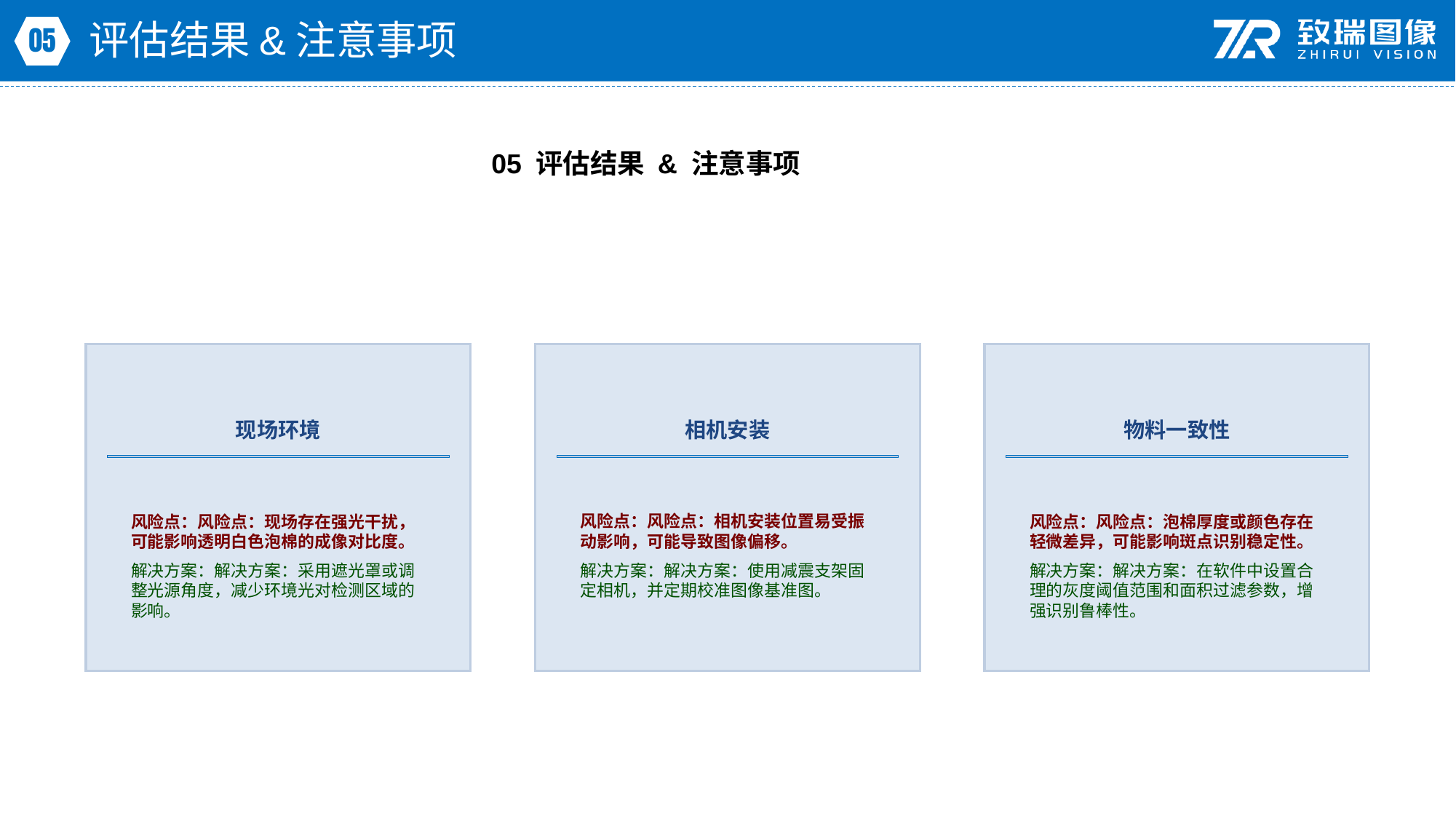

评估结果&注意事项
05

05 评估结果 & 注意事项

现场环境

相机安装

物料一致性

风险点：风险点：现场存在强光干扰，可能影响透明白色泡棉的成像对比度。
解决方案：解决方案：采用遮光罩或调整光源角度，减少环境光对检测区域的影响。

风险点：风险点：相机安装位置易受振动影响，可能导致图像偏移。
解决方案：解决方案：使用减震支架固定相机，并定期校准图像基准图。

风险点：风险点：泡棉厚度或颜色存在轻微差异，可能影响斑点识别稳定性。
解决方案：解决方案：在软件中设置合理的灰度阈值范围和面积过滤参数，增强识别鲁棒性。